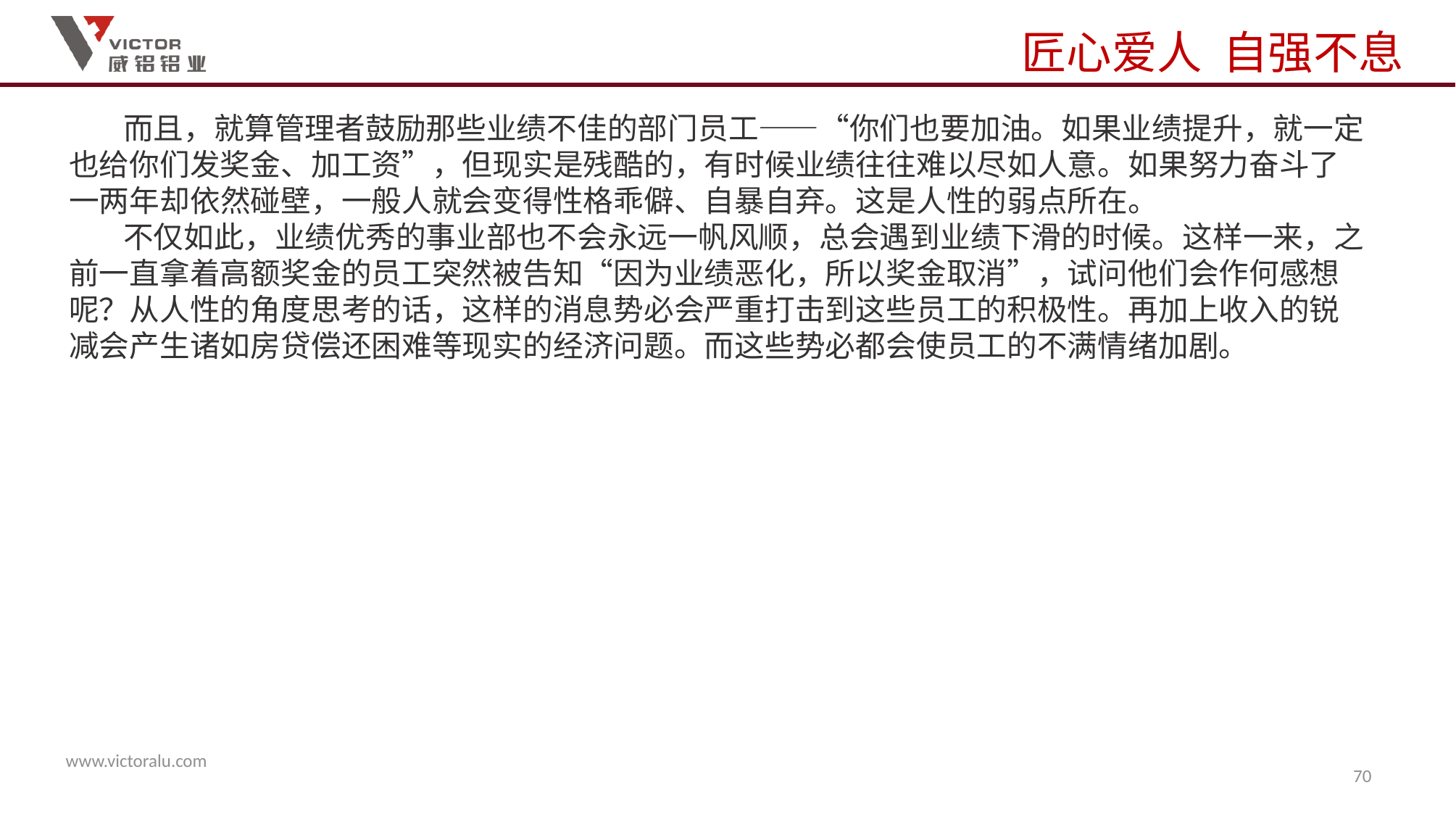

而且，就算管理者鼓励那些业绩不佳的部门员工——“你们也要加油。如果业绩提升，就一定也给你们发奖金、加工资”，但现实是残酷的，有时候业绩往往难以尽如人意。如果努力奋斗了一两年却依然碰壁，一般人就会变得性格乖僻、自暴自弃。这是人性的弱点所在。
不仅如此，业绩优秀的事业部也不会永远一帆风顺，总会遇到业绩下滑的时候。这样一来，之前一直拿着高额奖金的员工突然被告知“因为业绩恶化，所以奖金取消”，试问他们会作何感想呢？从人性的角度思考的话，这样的消息势必会严重打击到这些员工的积极性。再加上收入的锐减会产生诸如房贷偿还困难等现实的经济问题。而这些势必都会使员工的不满情绪加剧。
70